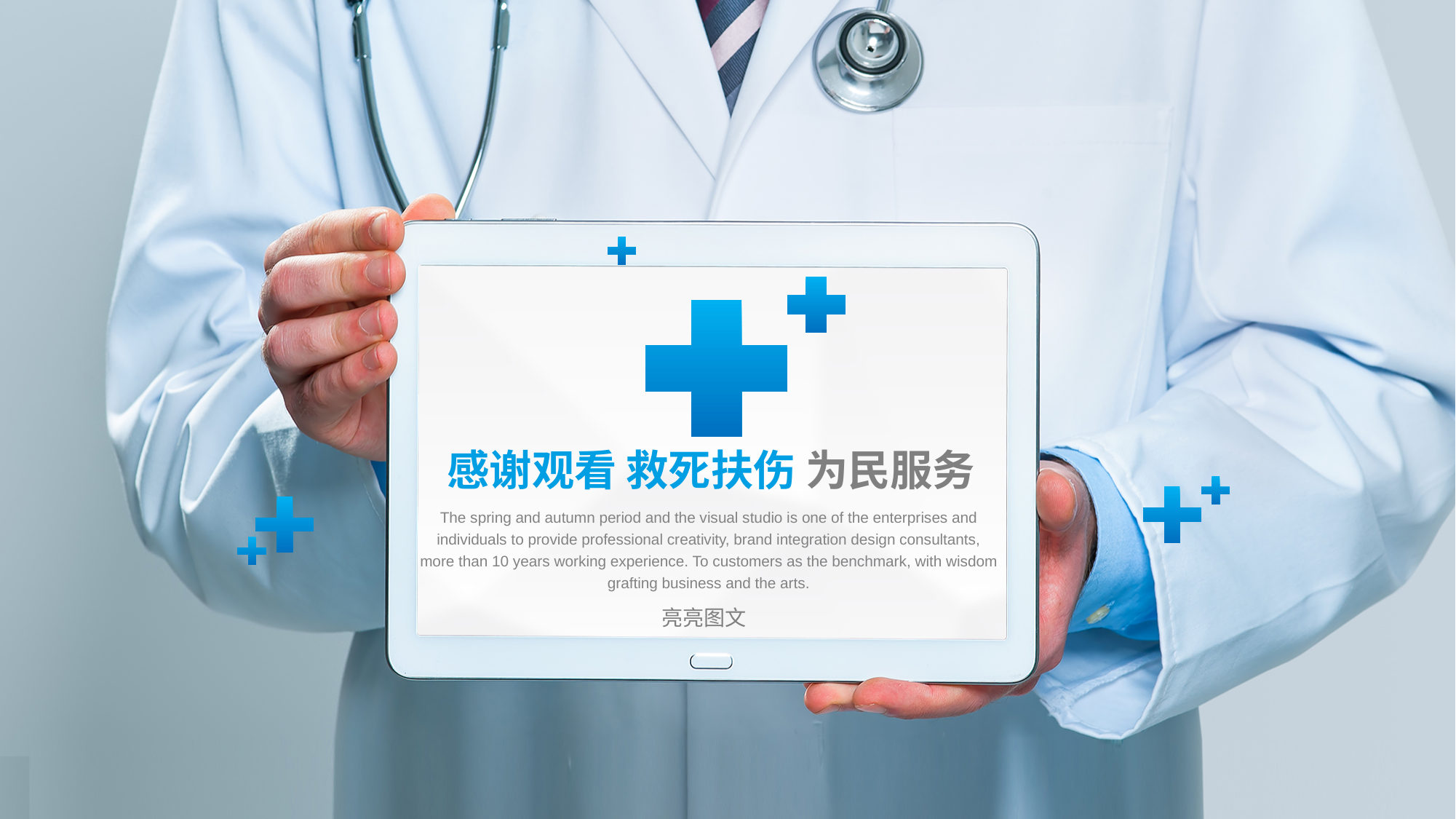

感谢观看 救死扶伤 为民服务

The spring and autumn period and the visual studio is one of the enterprises and individuals to provide professional creativity, brand integration design consultants, more than 10 years working experience. To customers as the benchmark, with wisdom grafting business and the arts.

亮亮图文